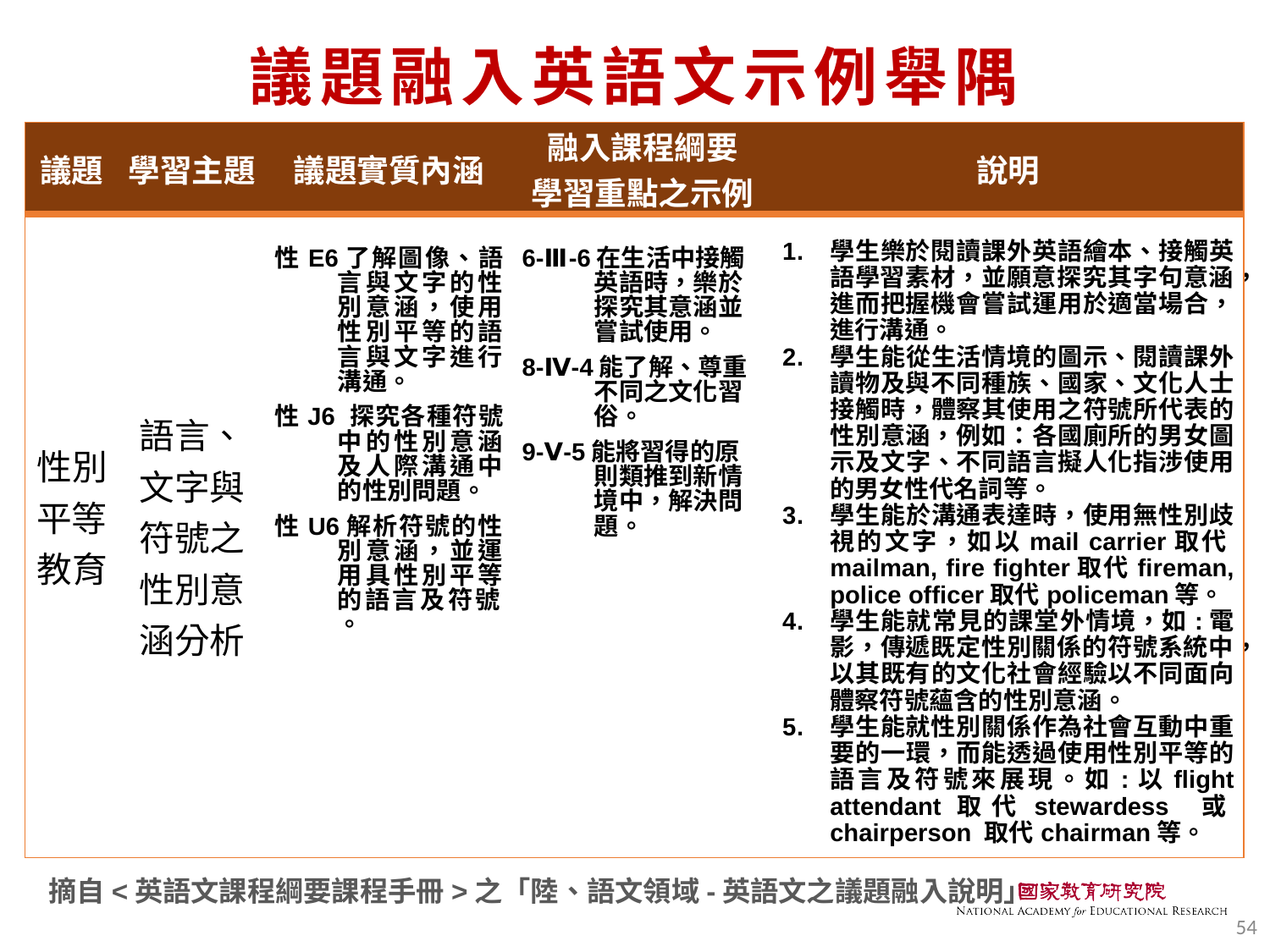

# 議題融入英語文示例舉隅
| 議題 | 學習主題 | 議題實質內涵 | 融入課程綱要 學習重點之示例 | 說明 |
| --- | --- | --- | --- | --- |
| 性別平等教育 | 語言、文字與符號之性別意涵分析 | 性E6了解圖像、語言與文字的性別意涵，使用性別平等的語言與文字進行溝通。 性J6 探究各種符號中的性別意涵及人際溝通中的性別問題。 性U6解析符號的性別意涵，並運用具性別平等的語言及符號 。 | 6-Ⅲ-6在生活中接觸英語時，樂於探究其意涵並嘗試使用。 8-Ⅳ-4能了解、尊重不同之文化習俗。 9-Ⅴ-5能將習得的原則類推到新情境中，解決問題。 | 學生樂於閱讀課外英語繪本、接觸英語學習素材，並願意探究其字句意涵，進而把握機會嘗試運用於適當場合，進行溝通。 學生能從生活情境的圖示、閱讀課外讀物及與不同種族、國家、文化人士接觸時，體察其使用之符號所代表的性別意涵，例如：各國廁所的男女圖示及文字、不同語言擬人化指涉使用的男女性代名詞等。 學生能於溝通表達時，使用無性別歧視的文字，如以mail carrier取代mailman, fire fighter取代fireman, police officer取代policeman等。 學生能就常見的課堂外情境，如:電影，傳遞既定性別關係的符號系統中，以其既有的文化社會經驗以不同面向體察符號蘊含的性別意涵。 學生能就性別關係作為社會互動中重要的一環，而能透過使用性別平等的語言及符號來展現。如:以flight attendant取代stewardess 或chairperson 取代chairman等。 |
摘自<英語文課程綱要課程手冊>之「陸、語文領域-英語文之議題融入說明」
54